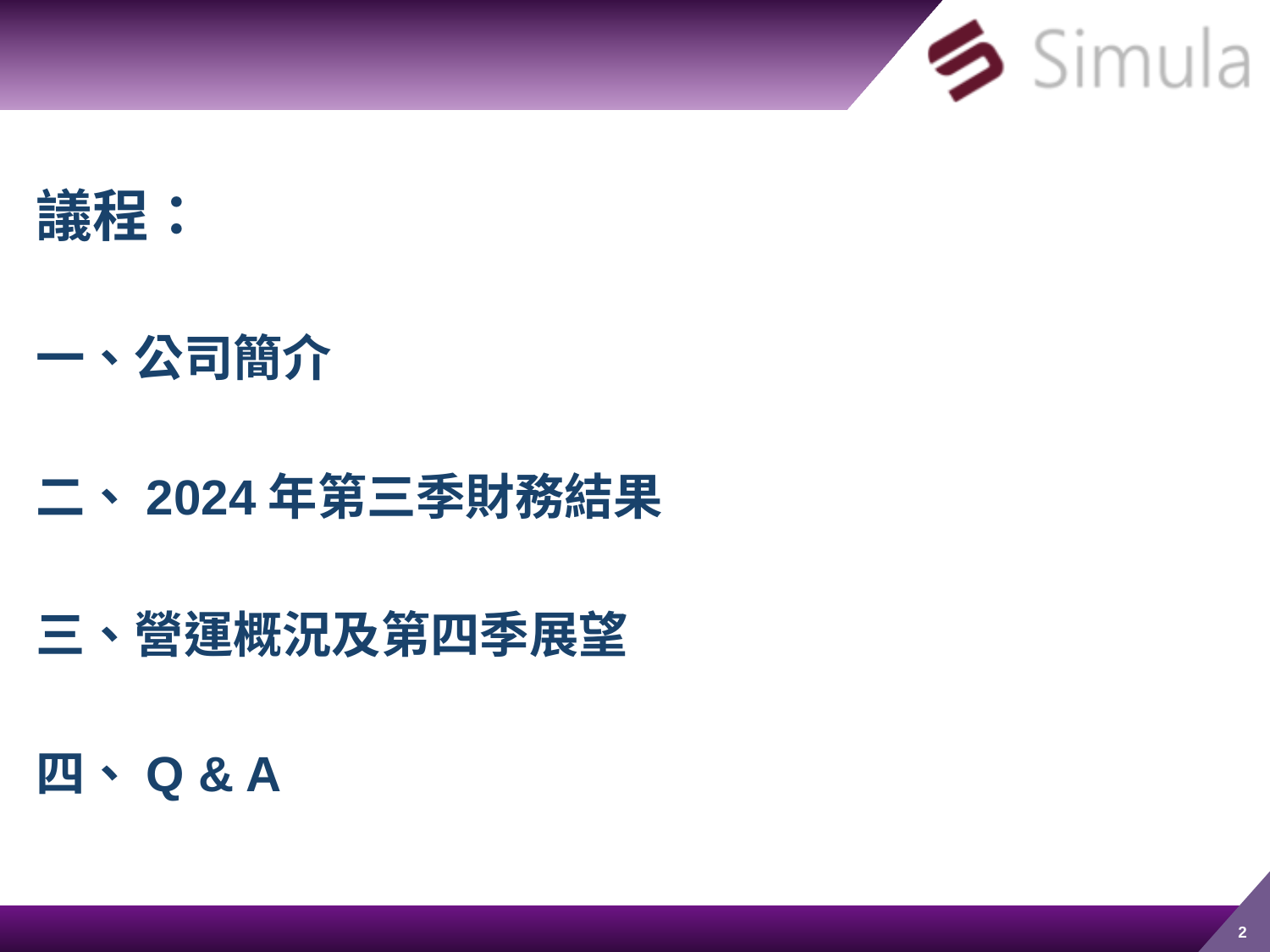

議程：

一、公司簡介

二、2024年第三季財務結果

三、營運概況及第四季展望

四、Q & A

www.simulatechnology.com
2